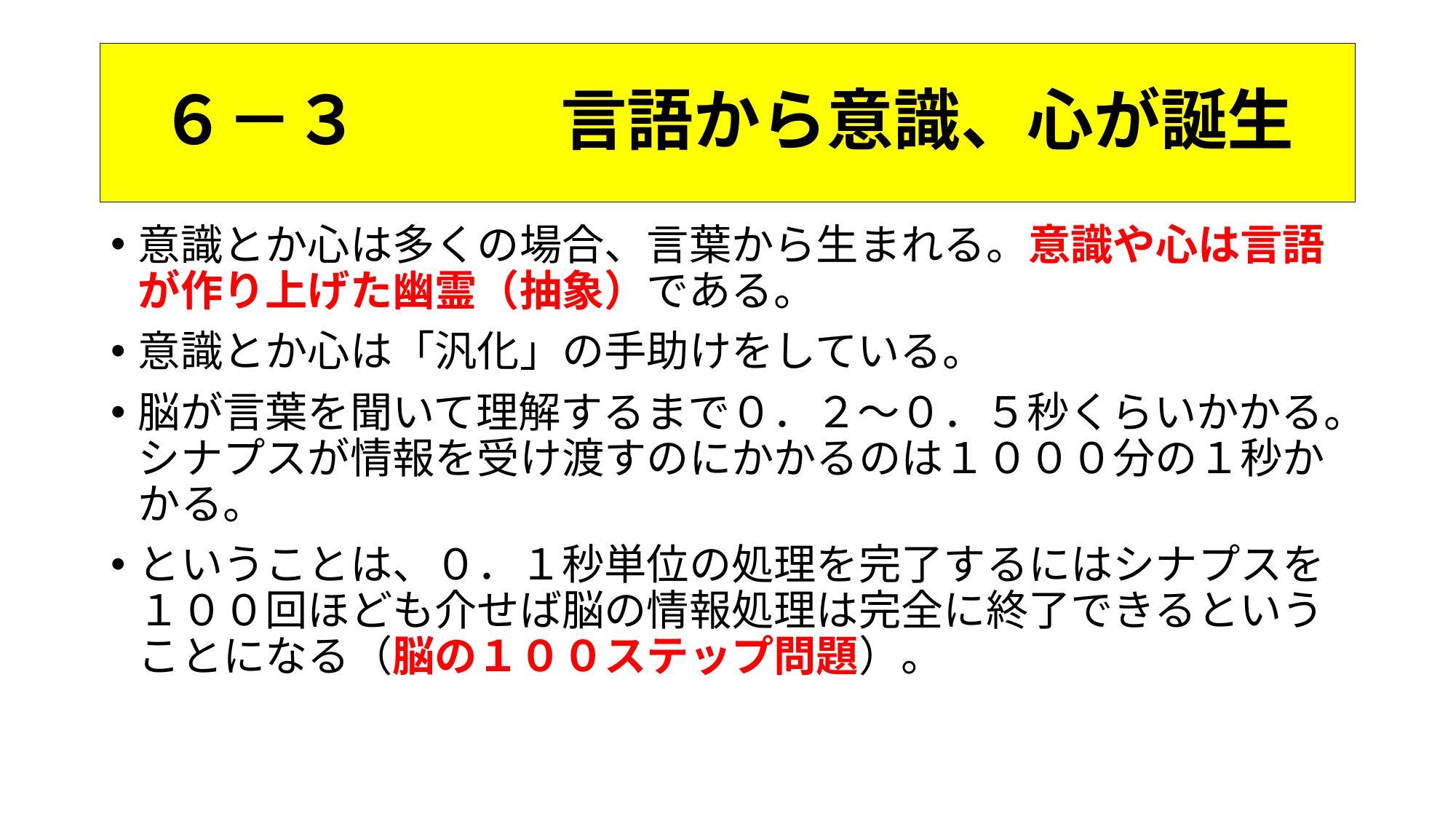

# ６－３　　　言語から意識、心が誕生
意識とか心は多くの場合、言葉から生まれる。意識や心は言語が作り上げた幽霊（抽象）である。
意識とか心は「汎化」の手助けをしている。
脳が言葉を聞いて理解するまで０．２～０．５秒くらいかかる。シナプスが情報を受け渡すのにかかるのは１０００分の１秒かかる。
ということは、０．１秒単位の処理を完了するにはシナプスを１００回ほども介せば脳の情報処理は完全に終了できるということになる（脳の１００ステップ問題）。